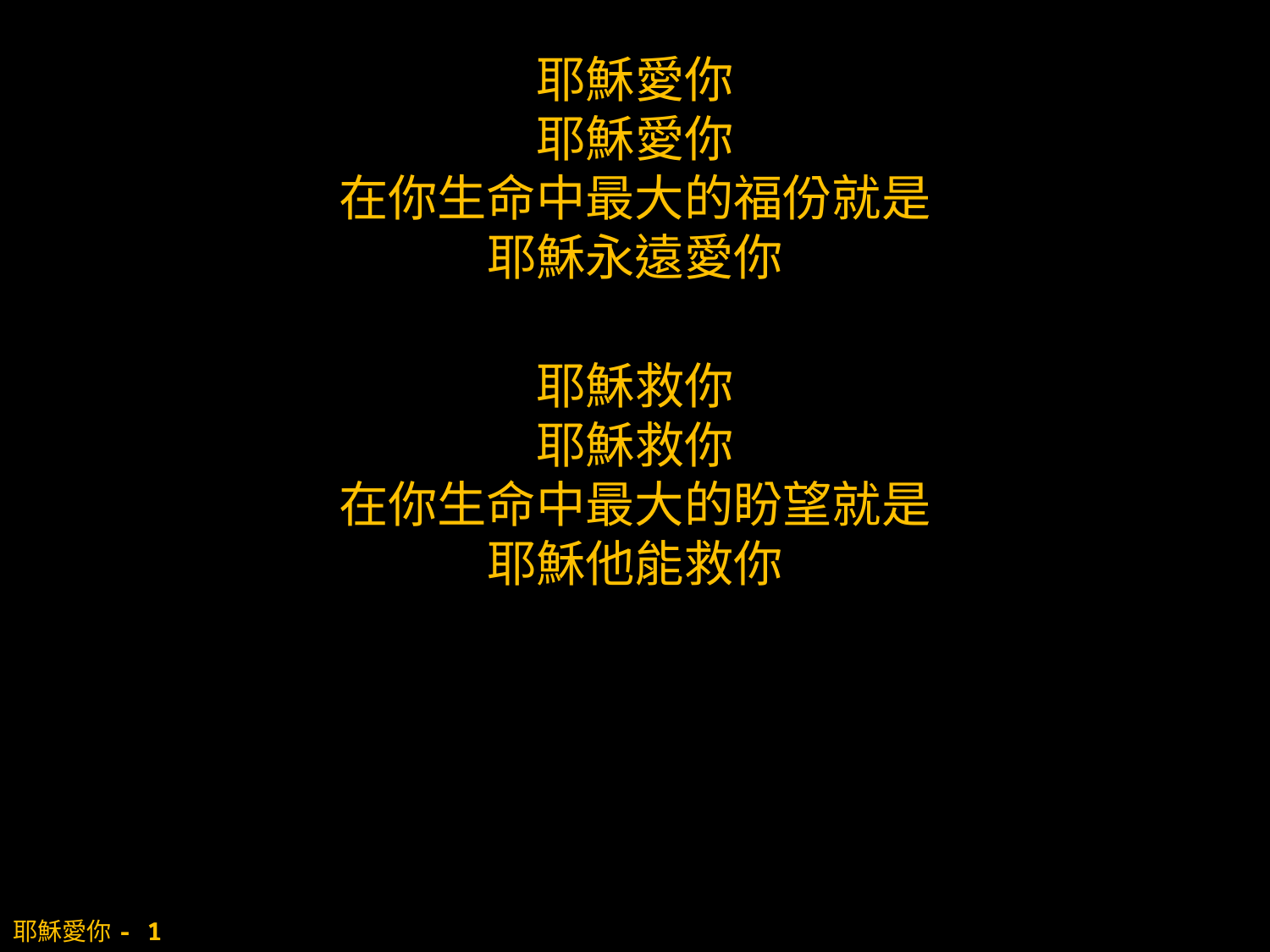

耶穌愛你
耶穌愛你
在你生命中最大的福份就是
耶穌永遠愛你
耶穌救你
耶穌救你
在你生命中最大的盼望就是
耶穌他能救你
# 耶穌愛你- 1